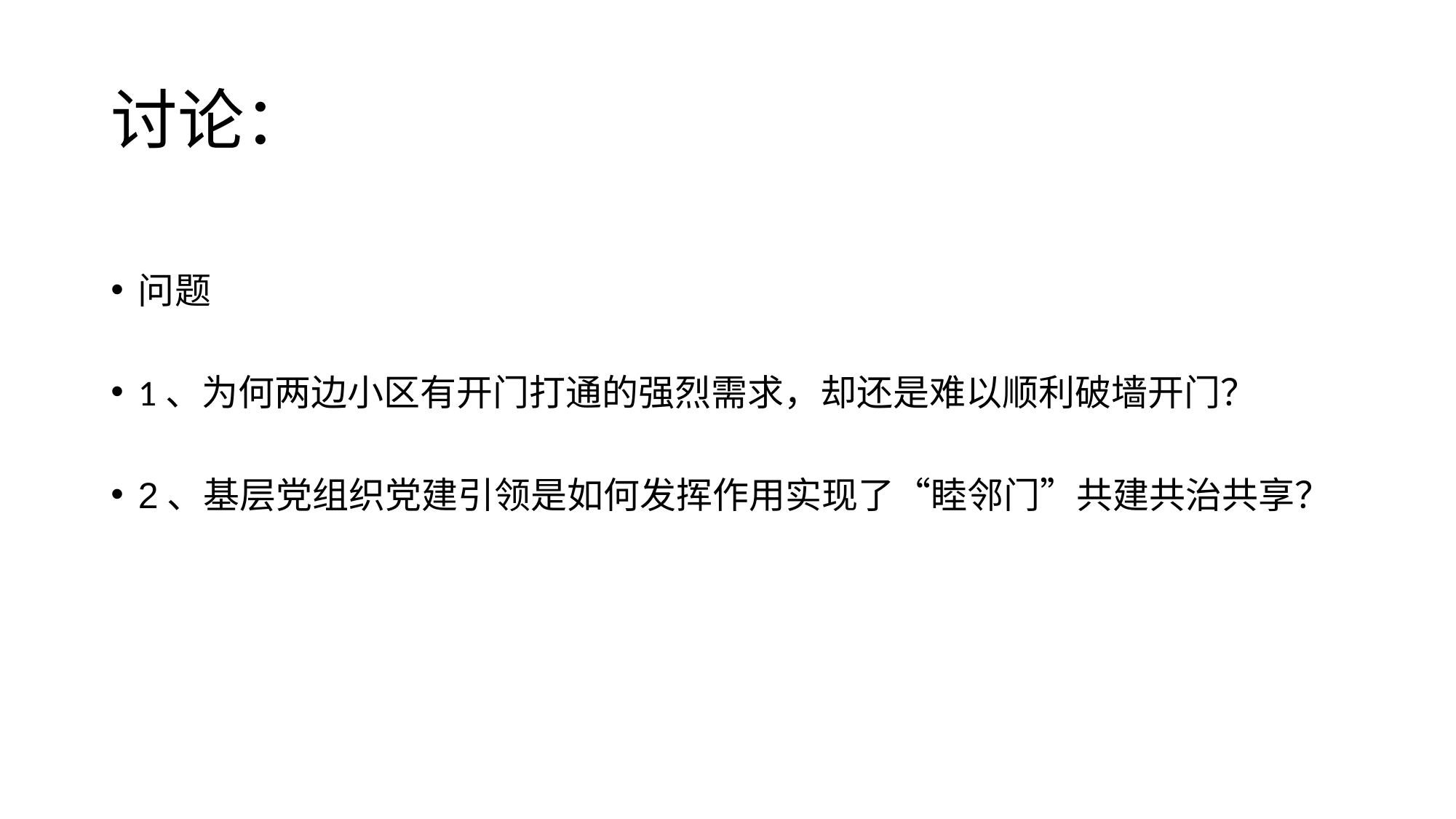

# 讨论：
问题
1、为何两边小区有开门打通的强烈需求，却还是难以顺利破墙开门？
2、基层党组织党建引领是如何发挥作用实现了“睦邻门”共建共治共享？